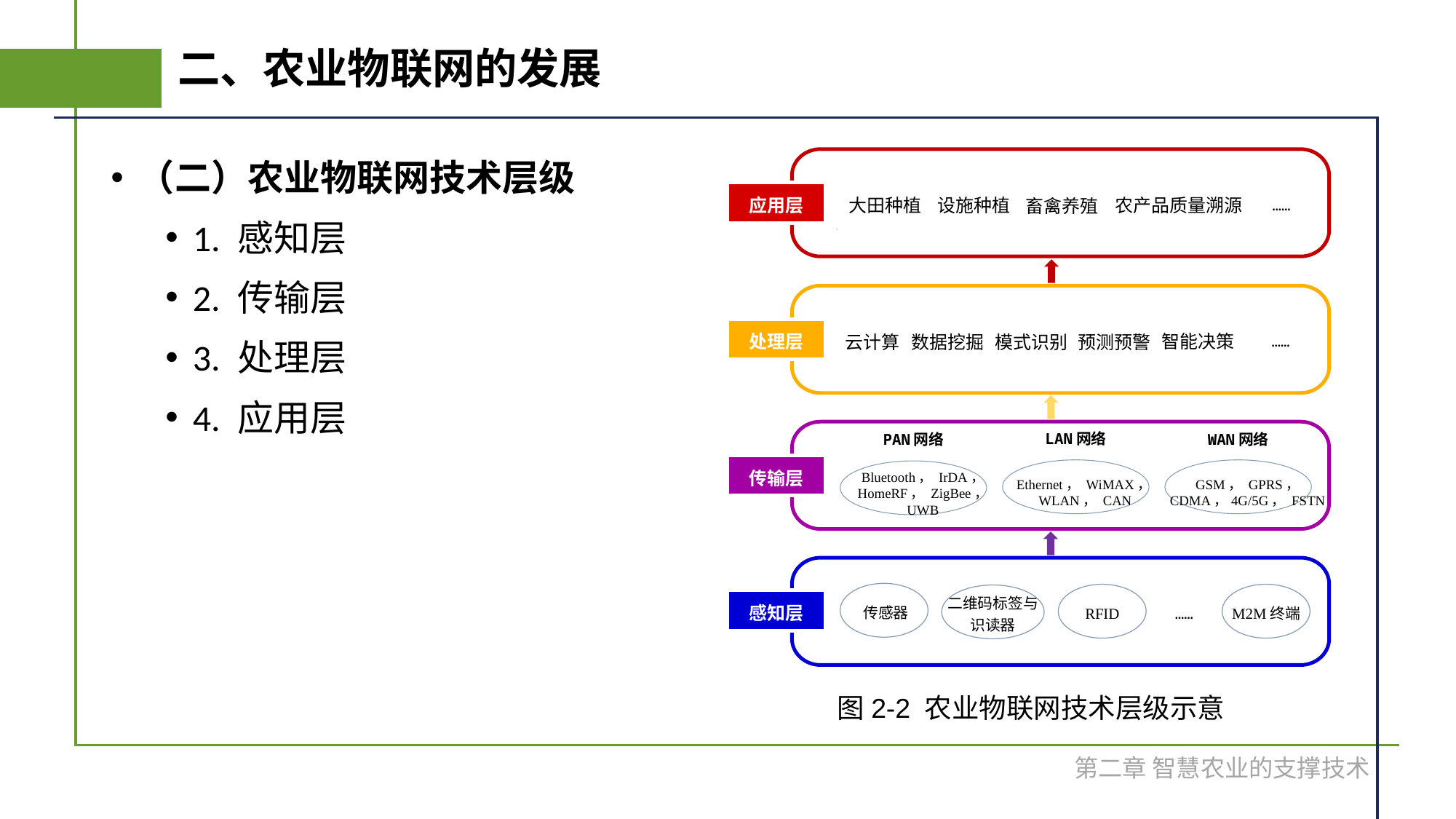

# 二、农业物联网的发展
（二）农业物联网技术层级
1. 感知层
2. 传输层
3. 处理层
4. 应用层

应用层
大田种植
设施种植
农产品质量溯源
……
畜禽养殖

处理层
智能决策
……
云计算
数据挖掘
模式识别
预测预警

LAN网络
PAN网络
WAN网络
传输层
Ethernet， WiMAX，
WLAN， CAN
GSM， GPRS， CDMA，4G/5G， FSTN
Bluetooth， IrDA， HomeRF， ZigBee， UWB

传感器
RFID
M2M终端
二维码标签与识读器
感知层
……
图2-2 农业物联网技术层级示意
第二章 智慧农业的支撑技术